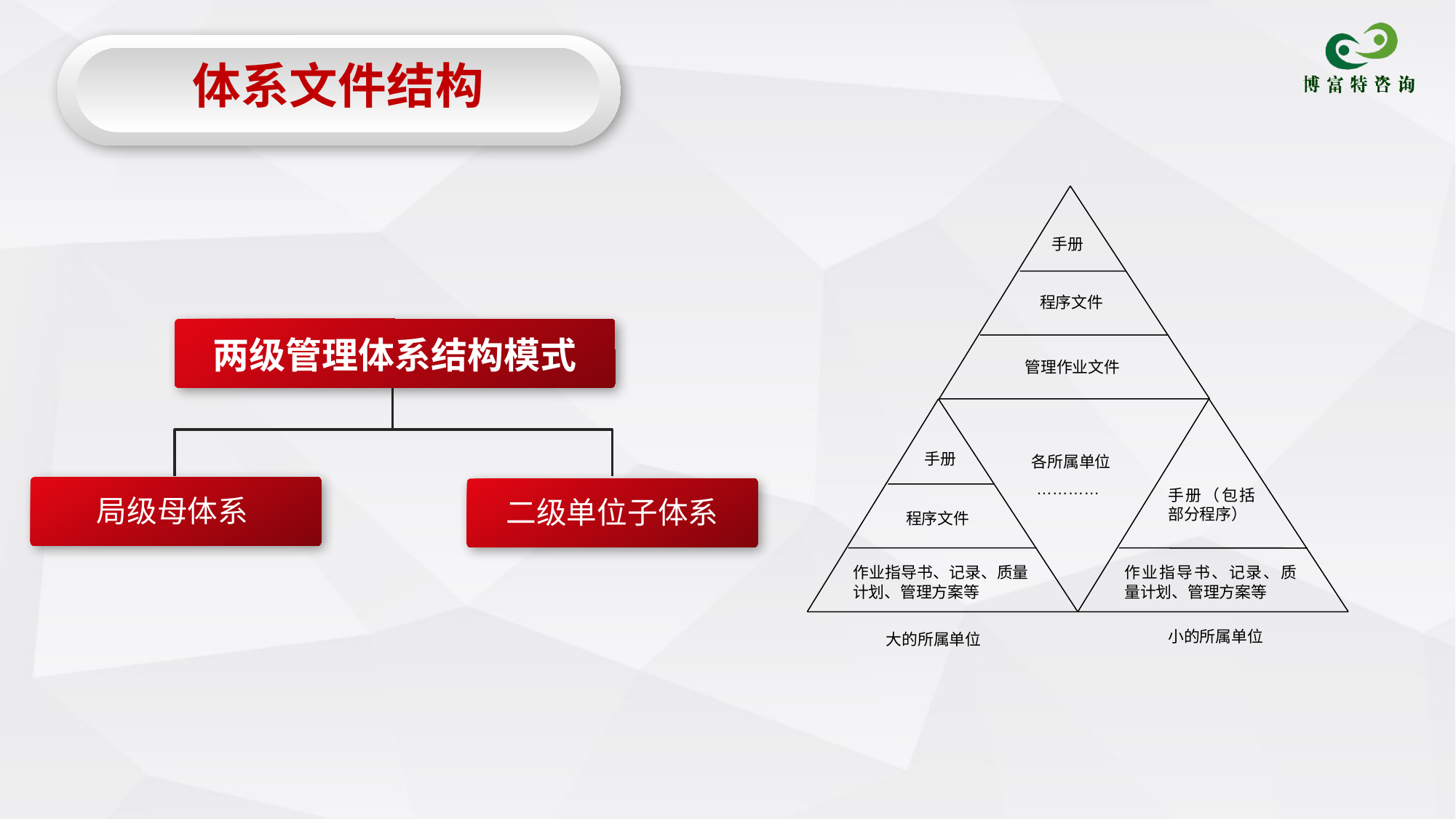

体系文件结构

手册

程序文件

管理作业文件

手册

程序文件

作业指导书、记录、质量计划、管理方案等

手册（包括部分程序）

作业指导书、记录、质量计划、管理方案等

各所属单位

小的所属单位
大的所属单位
…………

两级管理体系结构模式

局级母体系
二级单位子体系